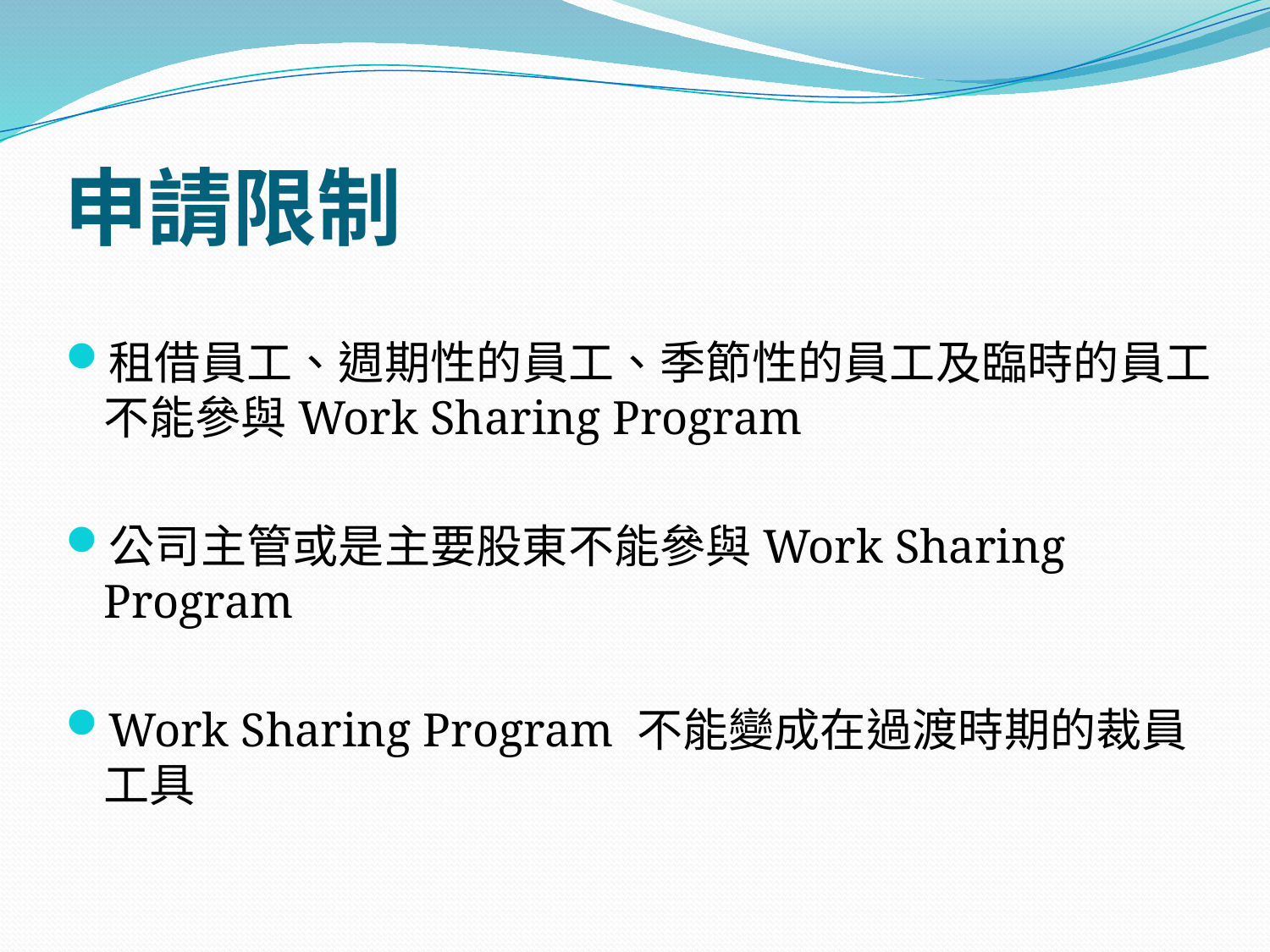

# 申請限制
租借員工、週期性的員工、季節性的員工及臨時的員工不能參與Work Sharing Program

公司主管或是主要股東不能參與Work Sharing Program

Work Sharing Program 不能變成在過渡時期的裁員工具